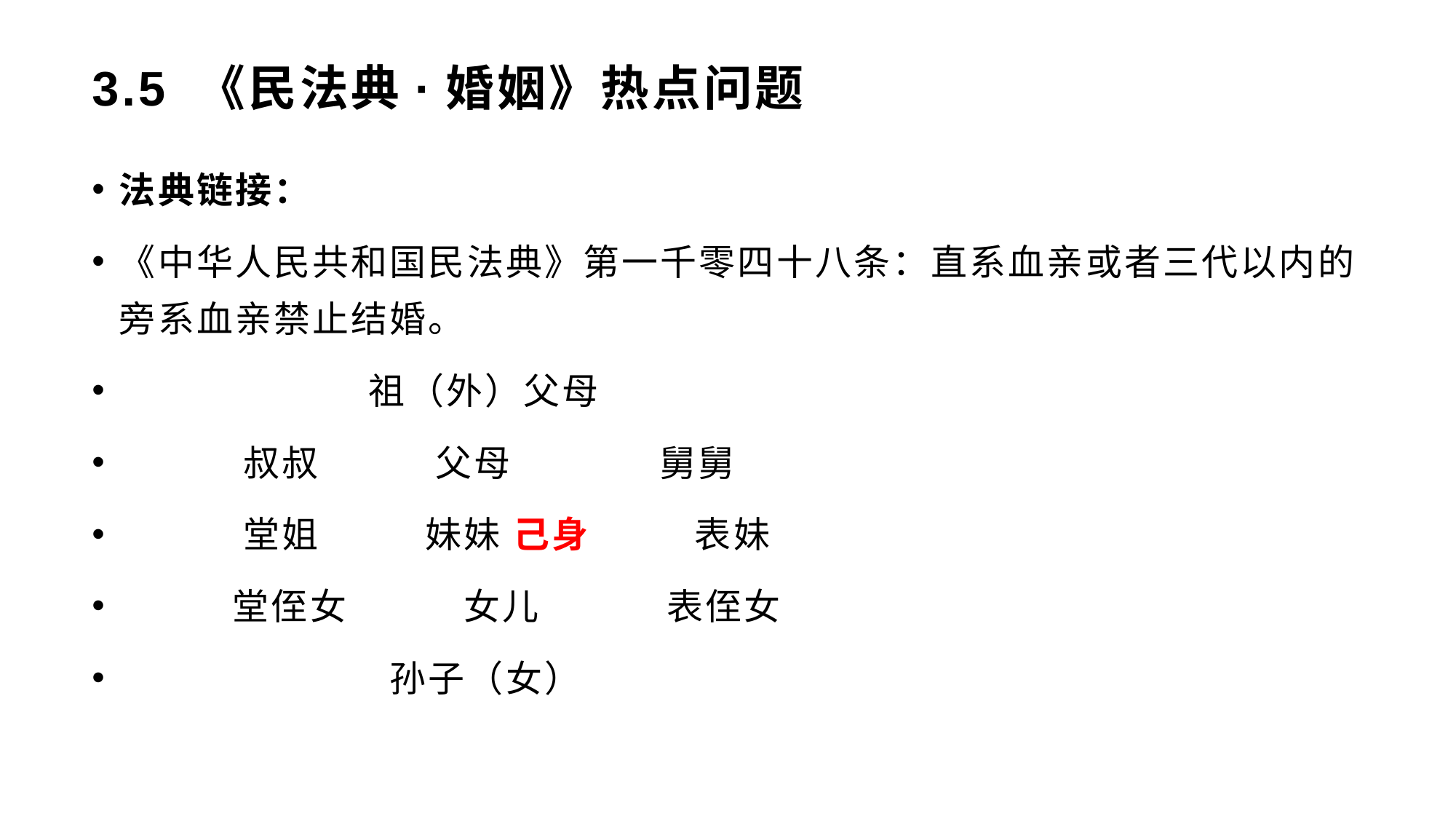

# 3.5 《民法典·婚姻》热点问题
法典链接：
《中华人民共和国民法典》第一千零四十八条：直系血亲或者三代以内的旁系血亲禁止结婚。
                       祖（外）父母
           叔叔           父母              舅舅
           堂姐          妹妹 己身          表妹
          堂侄女           女儿            表侄女
                         孙子（女）